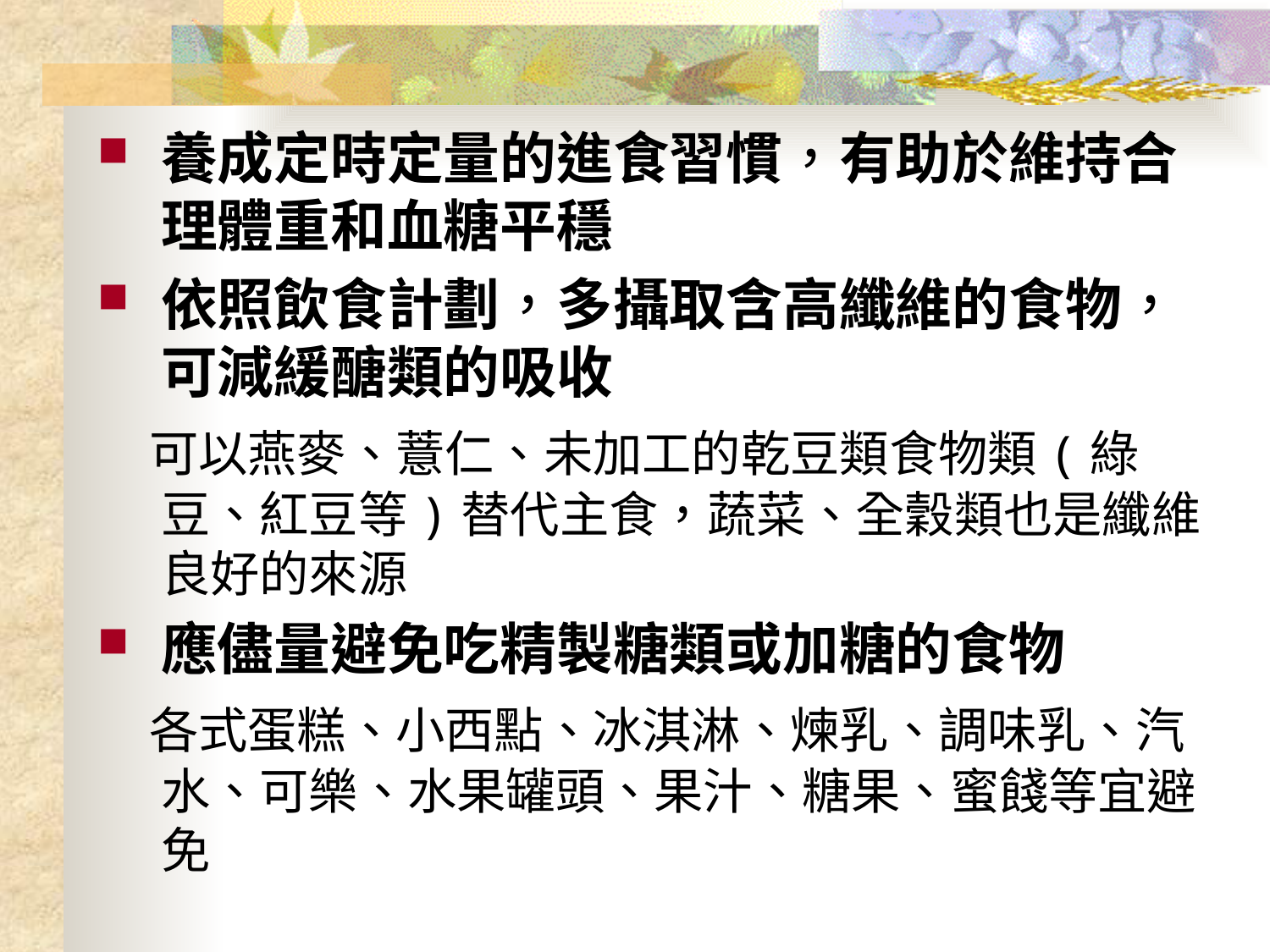

養成定時定量的進食習慣，有助於維持合理體重和血糖平穩
依照飲食計劃，多攝取含高纖維的食物，可減緩醣類的吸收
   可以燕麥、薏仁、未加工的乾豆類食物類(綠豆、紅豆等)替代主食，蔬菜、全穀類也是纖維良好的來源
應儘量避免吃精製糖類或加糖的食物
   各式蛋糕、小西點、冰淇淋、煉乳、調味乳、汽水、可樂、水果罐頭、果汁、糖果、蜜餞等宜避免